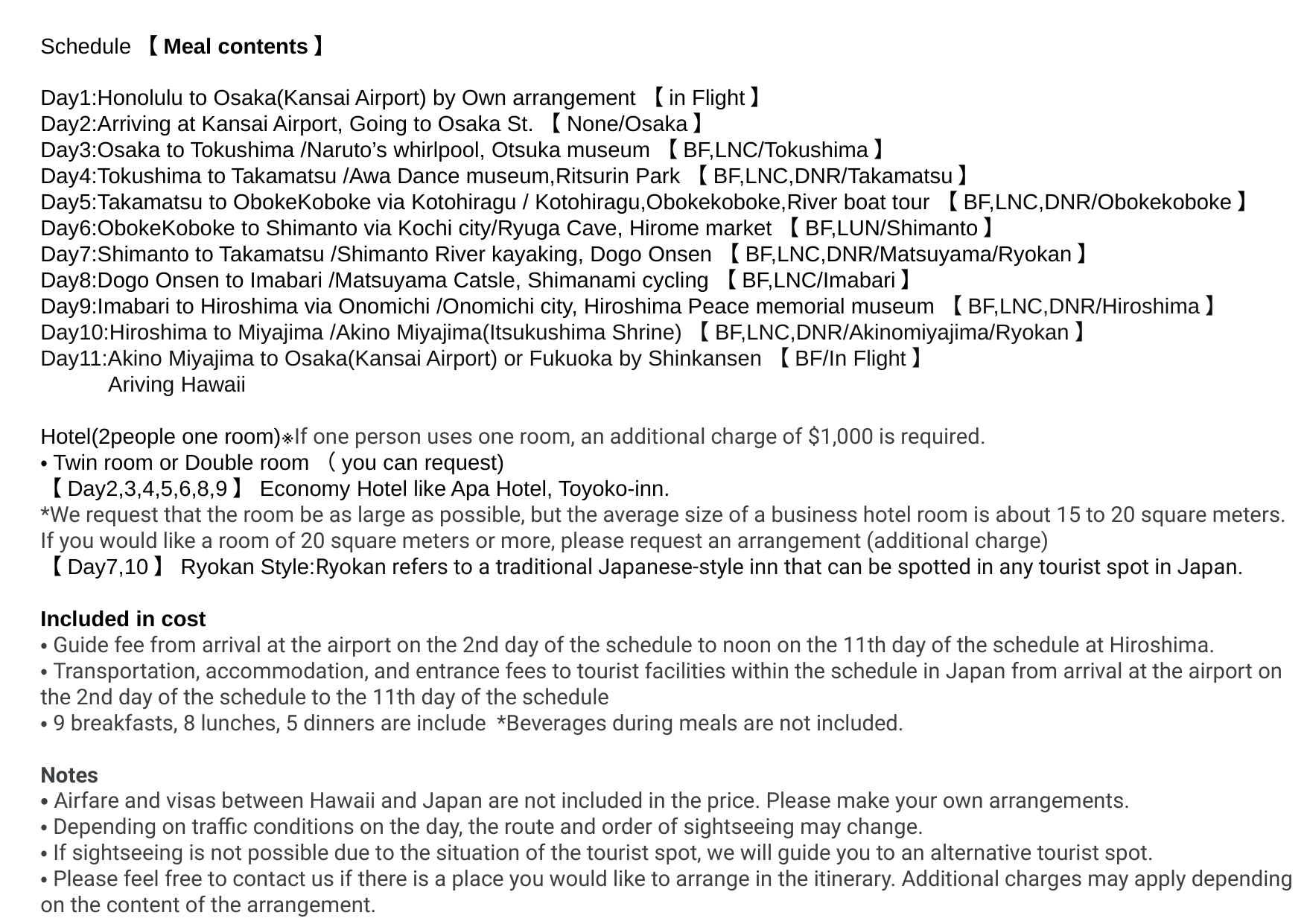

Schedule【Meal contents】

Day1:Honolulu to Osaka(Kansai Airport) by Own arrangement【in Flight】
Day2:Arriving at Kansai Airport, Going to Osaka St.【None/Osaka】
Day3:Osaka to Tokushima /Naruto’s whirlpool, Otsuka museum【BF,LNC/Tokushima】
Day4:Tokushima to Takamatsu /Awa Dance museum,Ritsurin Park【BF,LNC,DNR/Takamatsu】
Day5:Takamatsu to ObokeKoboke via Kotohiragu / Kotohiragu,Obokekoboke,River boat tour【BF,LNC,DNR/Obokekoboke】
Day6:ObokeKoboke to Shimanto via Kochi city/Ryuga Cave, Hirome market【BF,LUN/Shimanto】
Day7:Shimanto to Takamatsu /Shimanto River kayaking, Dogo Onsen【BF,LNC,DNR/Matsuyama/Ryokan】
Day8:Dogo Onsen to Imabari /Matsuyama Catsle, Shimanami cycling【BF,LNC/Imabari】
Day9:Imabari to Hiroshima via Onomichi /Onomichi city, Hiroshima Peace memorial museum【BF,LNC,DNR/Hiroshima】
Day10:Hiroshima to Miyajima /Akino Miyajima(Itsukushima Shrine)【BF,LNC,DNR/Akinomiyajima/Ryokan】
Day11:Akino Miyajima to Osaka(Kansai Airport) or Fukuoka by Shinkansen【BF/In Flight】
           Ariving Hawaii

Hotel(2people one room)※If one person uses one room, an additional charge of $1,000 is required.
・Twin room or Double room（you can request)
【Day2,3,4,5,6,8,9】Economy Hotel like Apa Hotel, Toyoko-inn.
*We request that the room be as large as possible, but the average size of a business hotel room is about 15 to 20 square meters. If you would like a room of 20 square meters or more, please request an arrangement (additional charge)
【Day7,10】Ryokan Style:Ryokan refers to a traditional Japanese-style inn that can be spotted in any tourist spot in Japan.

Included in cost
・Guide fee from arrival at the airport on the 2nd day of the schedule to noon on the 11th day of the schedule at Hiroshima.
・Transportation, accommodation, and entrance fees to tourist facilities within the schedule in Japan from arrival at the airport on the 2nd day of the schedule to the 11th day of the schedule
・9 breakfasts, 8 lunches, 5 dinners are include  *Beverages during meals are not included.

Notes
・Airfare and visas between Hawaii and Japan are not included in the price. Please make your own arrangements.
・Depending on traffic conditions on the day, the route and order of sightseeing may change.
・If sightseeing is not possible due to the situation of the tourist spot, we will guide you to an alternative tourist spot.
・Please feel free to contact us if there is a place you would like to arrange in the itinerary. Additional charges may apply depending on the content of the arrangement.